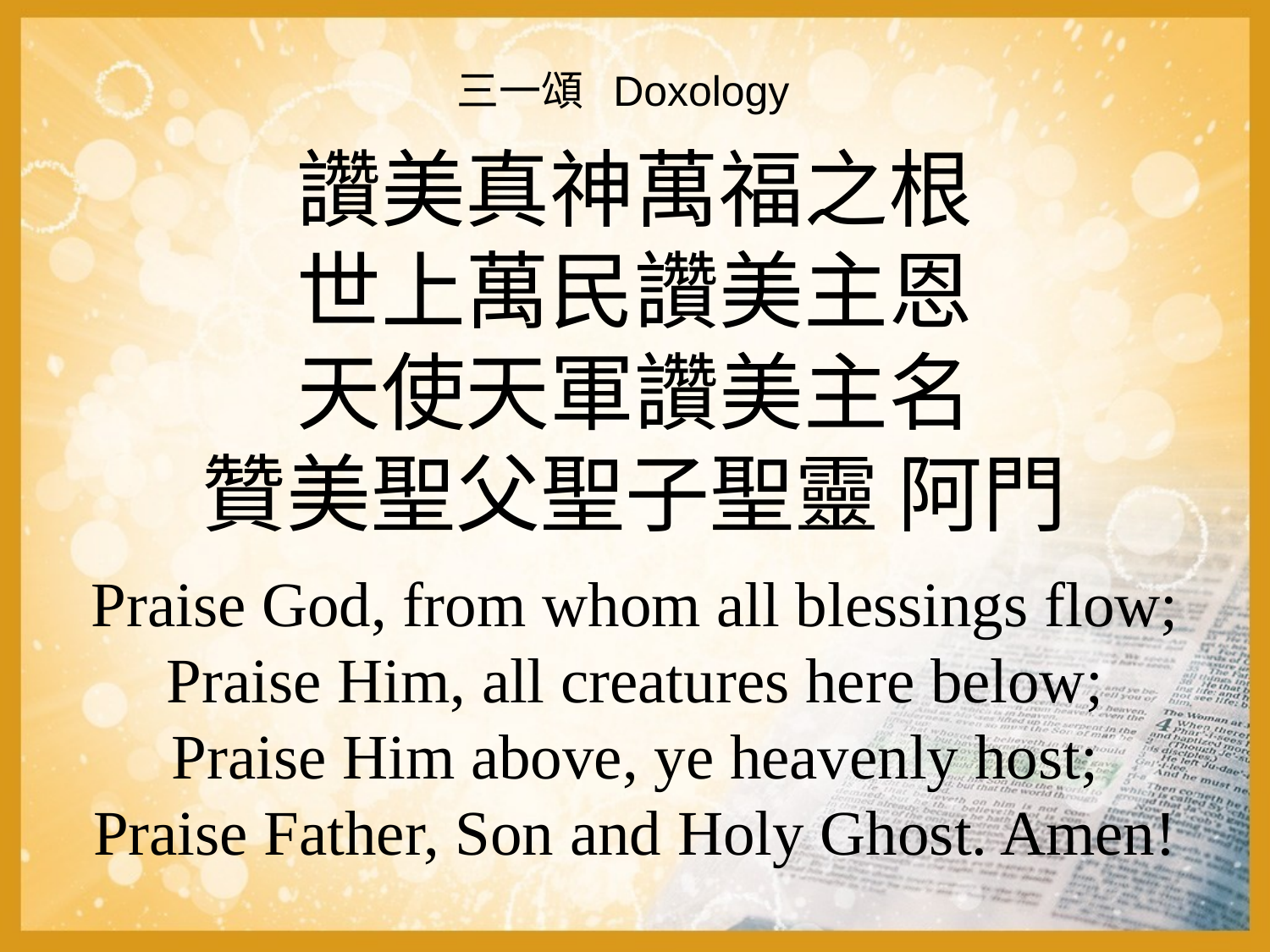

三一頌  Doxology

讚美真神萬福之根
世上萬民讚美主恩
天使天軍讚美主名
贊美聖父聖子聖靈 阿門

Praise God, from whom all blessings flow;
Praise Him, all creatures here below;
Praise Him above, ye heavenly host;
Praise Father, Son and Holy Ghost. Amen!